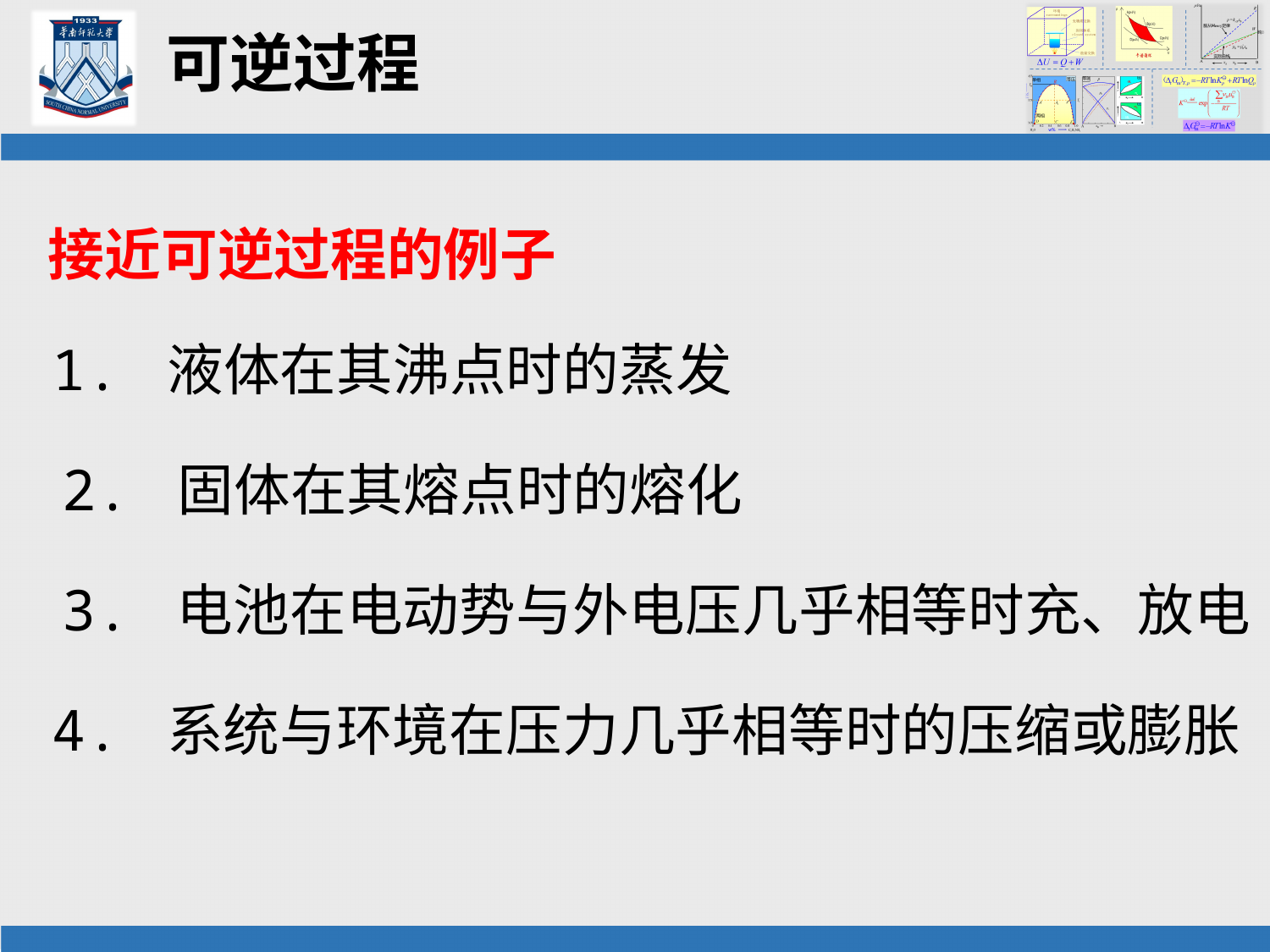

# 可逆过程
接近可逆过程的例子
1. 液体在其沸点时的蒸发
2. 固体在其熔点时的熔化
3. 电池在电动势与外电压几乎相等时充、放电
4. 系统与环境在压力几乎相等时的压缩或膨胀